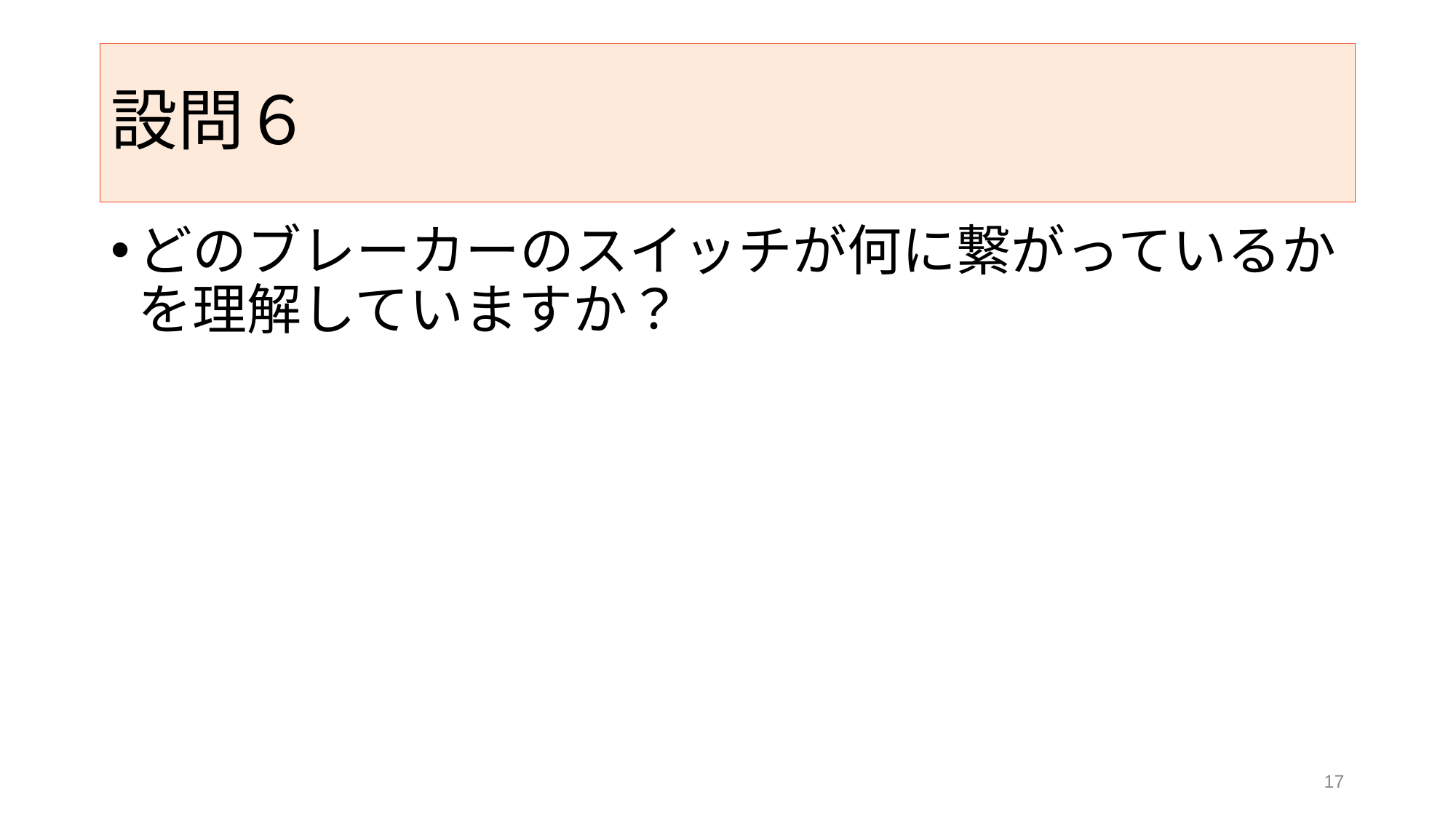

# 設問６
どのブレーカーのスイッチが何に繋がっているかを理解していますか？
17